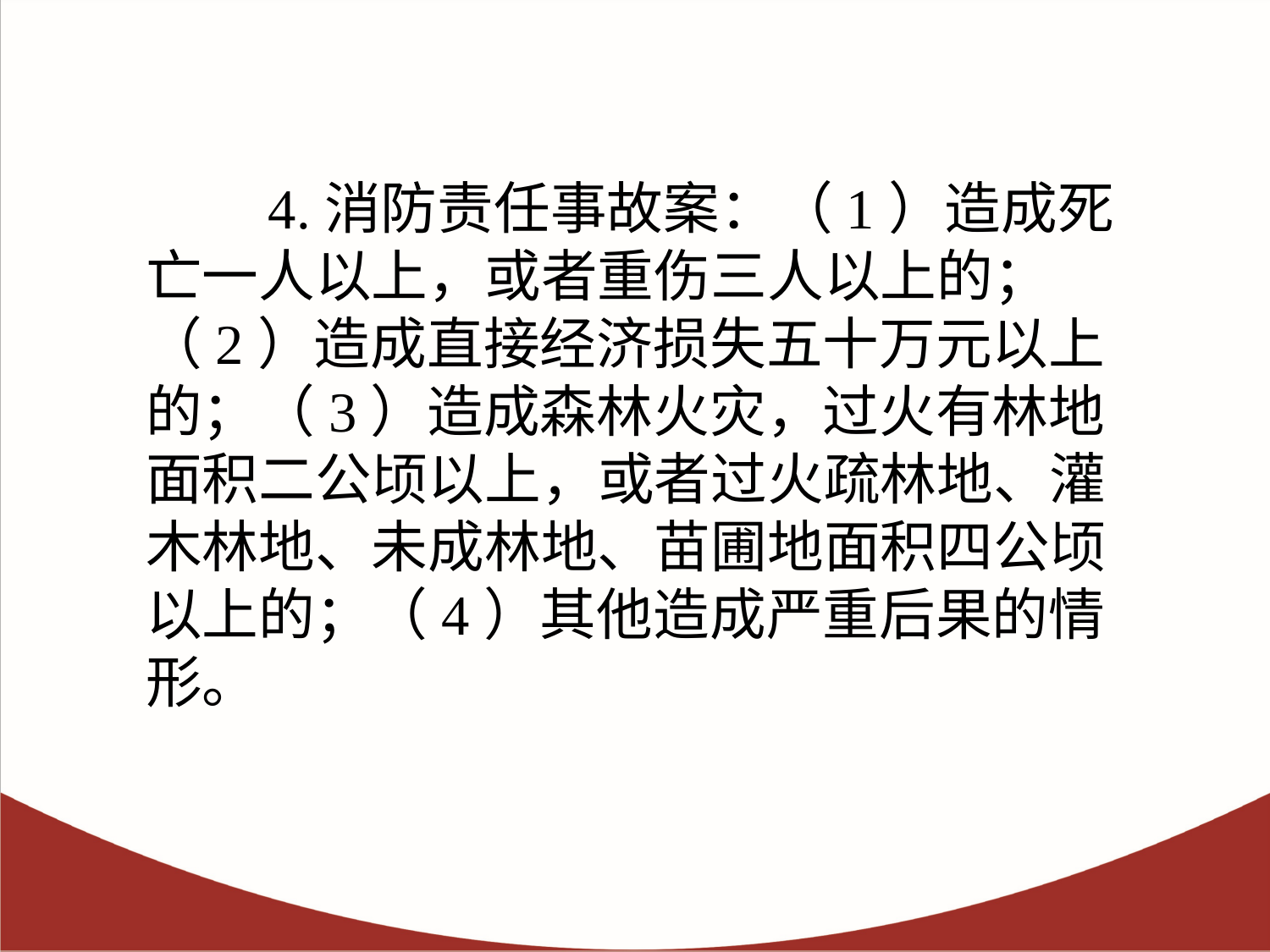

4.消防责任事故案：（1）造成死亡一人以上，或者重伤三人以上的；（2）造成直接经济损失五十万元以上的；（3）造成森林火灾，过火有林地面积二公顷以上，或者过火疏林地、灌木林地、未成林地、苗圃地面积四公顷以上的；（4）其他造成严重后果的情形。